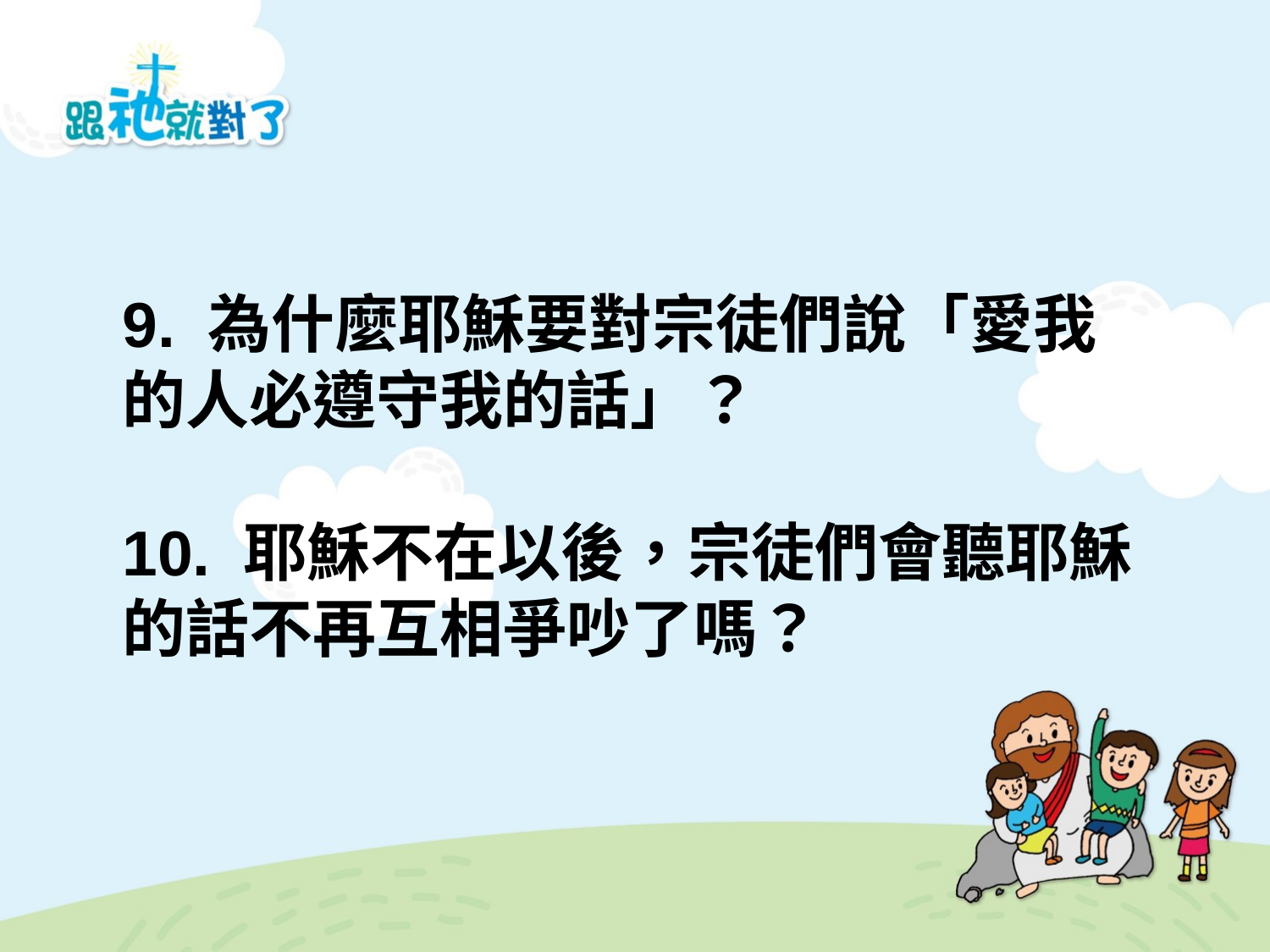

9. 為什麼耶穌要對宗徒們說「愛我的人必遵守我的話」？

10. 耶穌不在以後，宗徒們會聽耶穌的話不再互相爭吵了嗎？